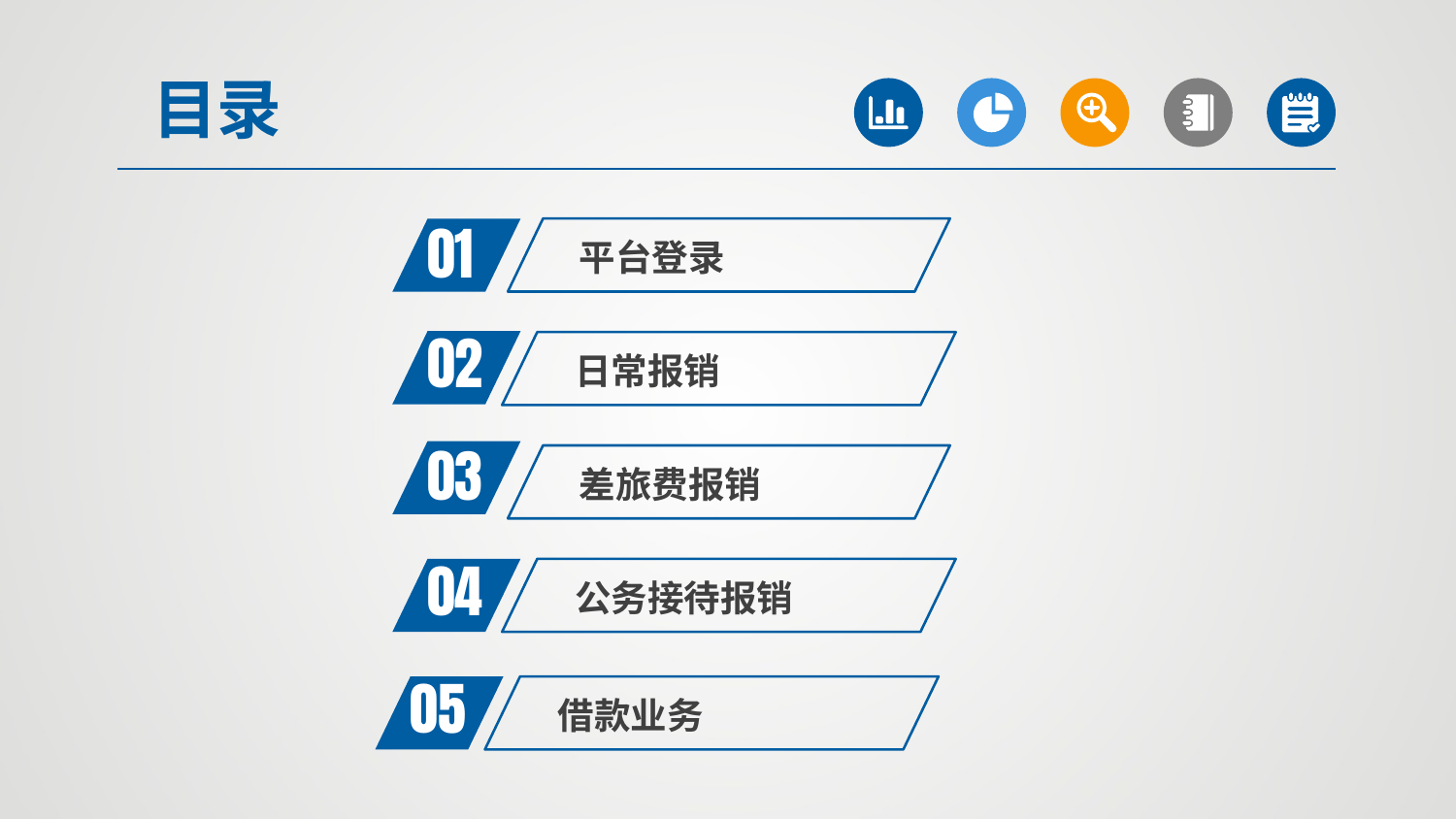

目录

01

平台登录
02

日常报销
03

差旅费报销
04

公务接待报销
05

借款业务